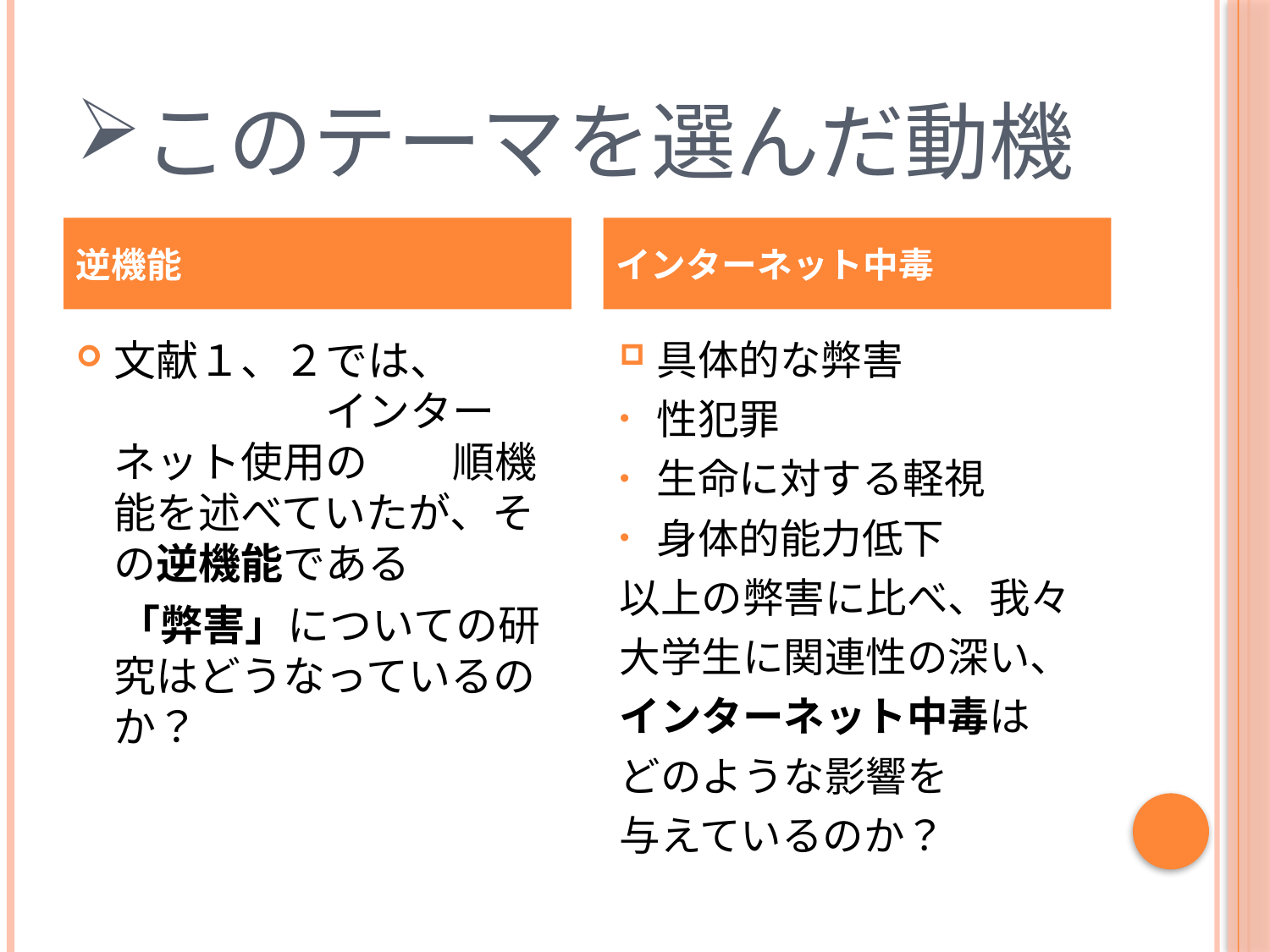

# このテーマを選んだ動機
逆機能
インターネット中毒
文献１、２では、　　　　　　　インターネット使用の　　順機能を述べていたが、その逆機能である
　「弊害」についての研究はどうなっているのか？

具体的な弊害
性犯罪
生命に対する軽視
身体的能力低下
以上の弊害に比べ、我々
大学生に関連性の深い、
インターネット中毒は
どのような影響を
与えているのか？